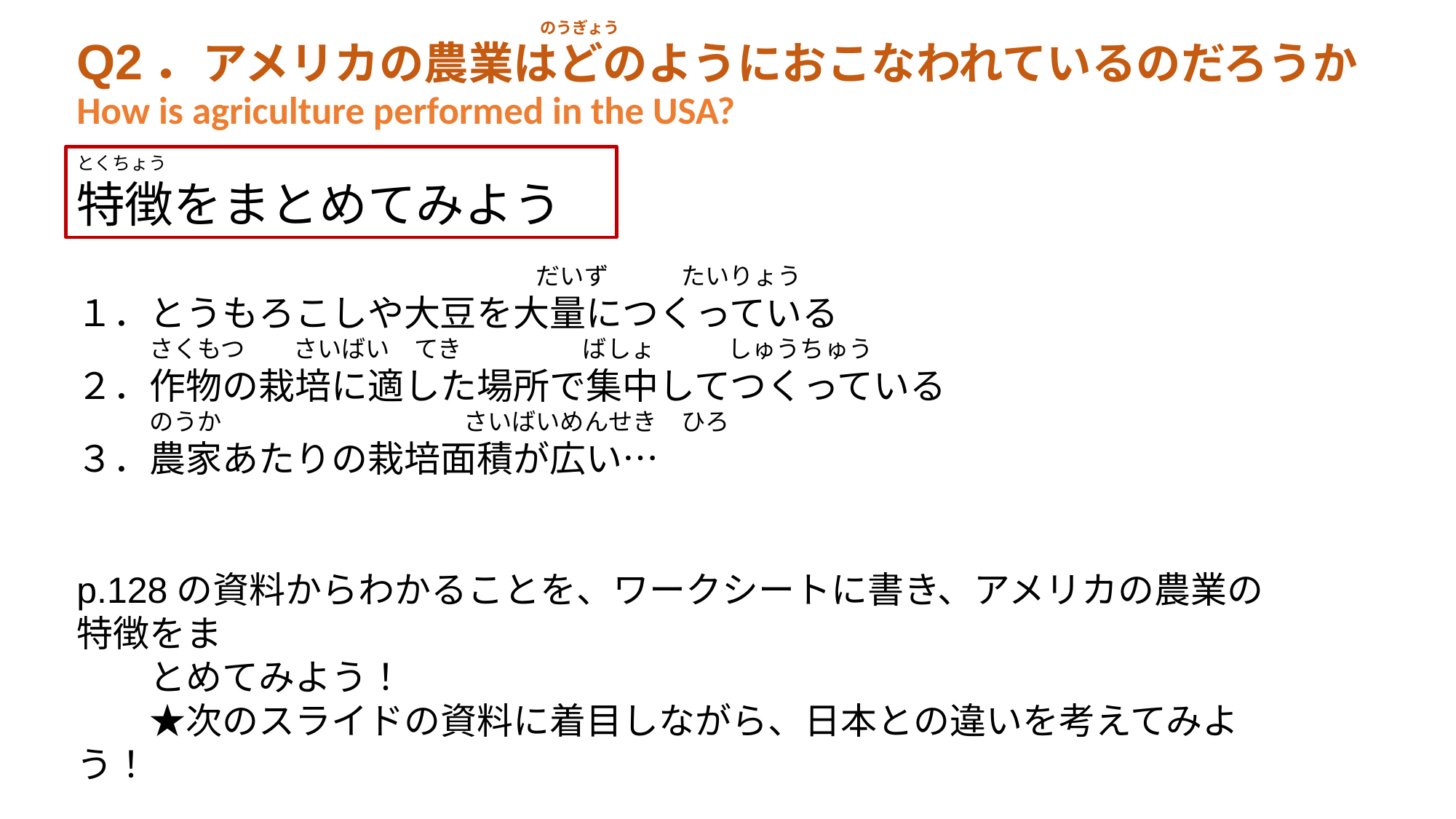

のうぎょう
Q2．アメリカの農業はどのようにおこなわれているのだろうか
How is agriculture performed in the USA?

とくちょう
特徴をまとめてみよう
　　　　　　　　　　　　　　　　　　　だいず　　　たいりょう
１．とうもろこしや大豆を大量につくっている
　　　さくもつ　　さいばい　てき　　　　　ばしょ　　　しゅうちゅう
２．作物の栽培に適した場所で集中してつくっている
　　　のうか　　　　　　　　　　さいばいめんせき　ひろ
３．農家あたりの栽培面積が広い…

p.128の資料からわかることを、ワークシートに書き、アメリカの農業の特徴をま
　　とめてみよう！
　　★次のスライドの資料に着目しながら、日本との違いを考えてみよう！